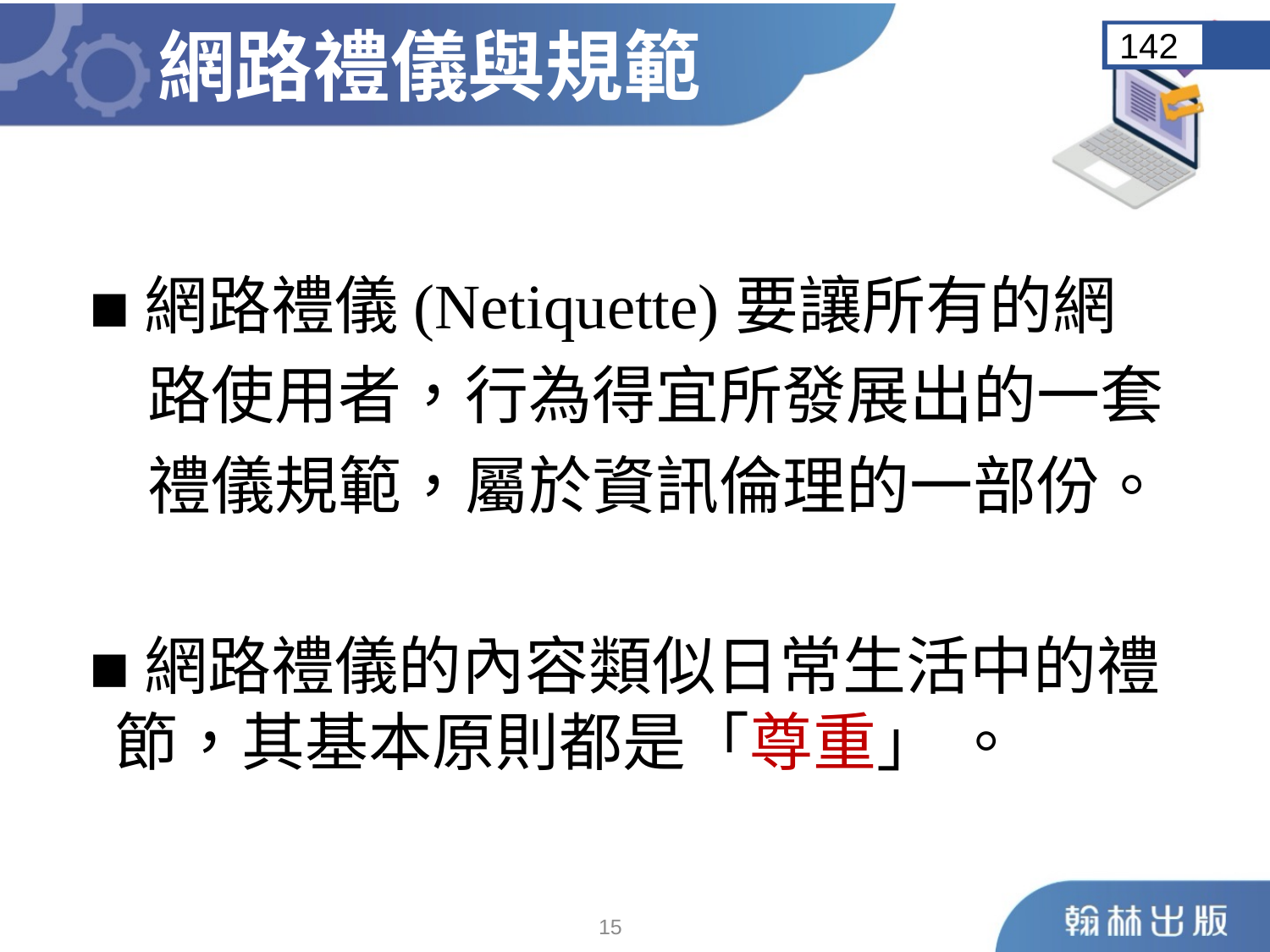

網路禮儀與規範
142
◼︎網路禮儀(Netiquette)要讓所有的網
   路使用者，行為得宜所發展出的一套
   禮儀規範，屬於資訊倫理的一部份。

◼︎網路禮儀的內容類似日常生活中的禮節，其基本原則都是「尊重」 。
15